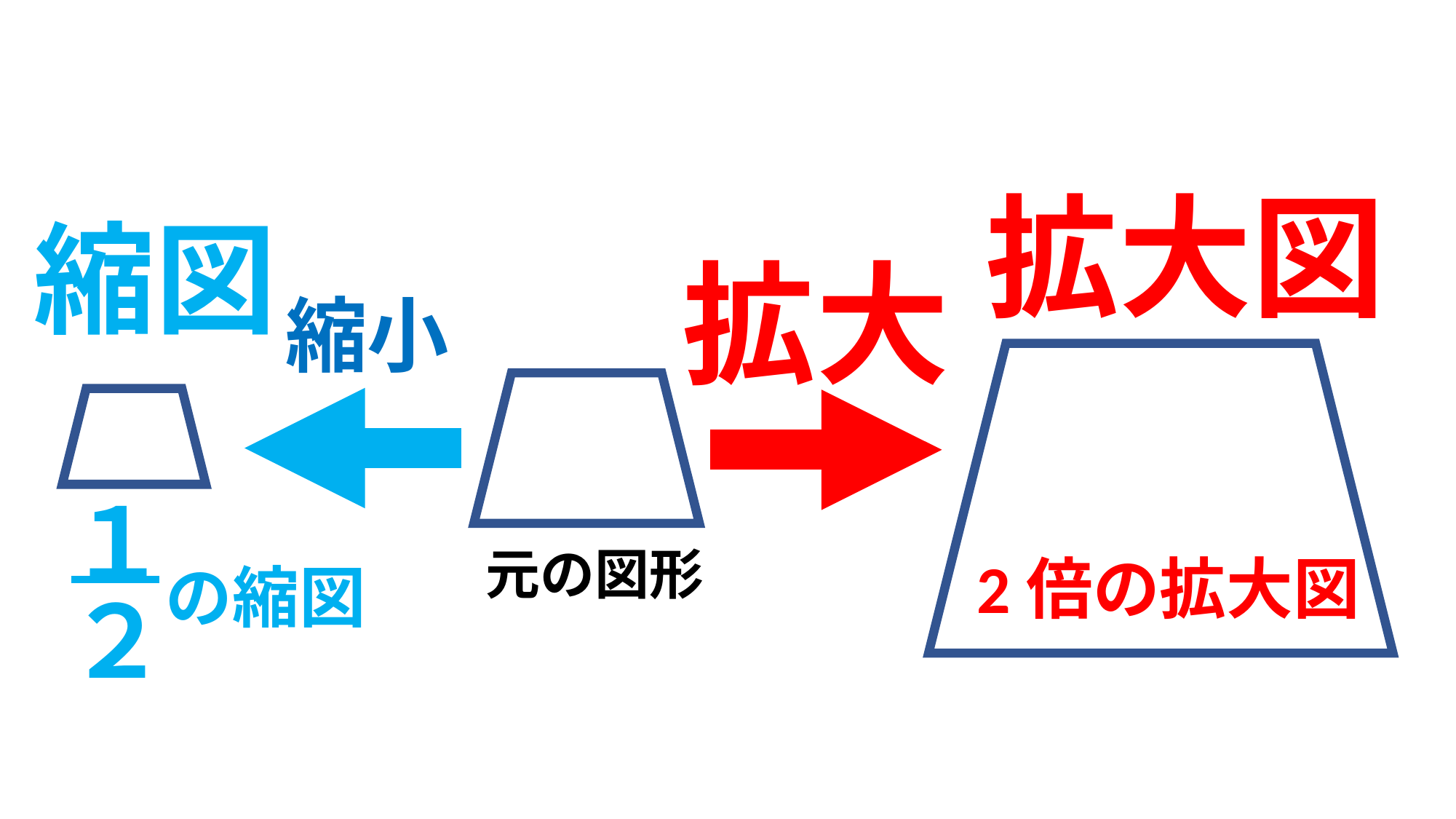

拡大図
縮図
拡大
縮小

１
２
元の図形
2倍の拡大図
の縮図